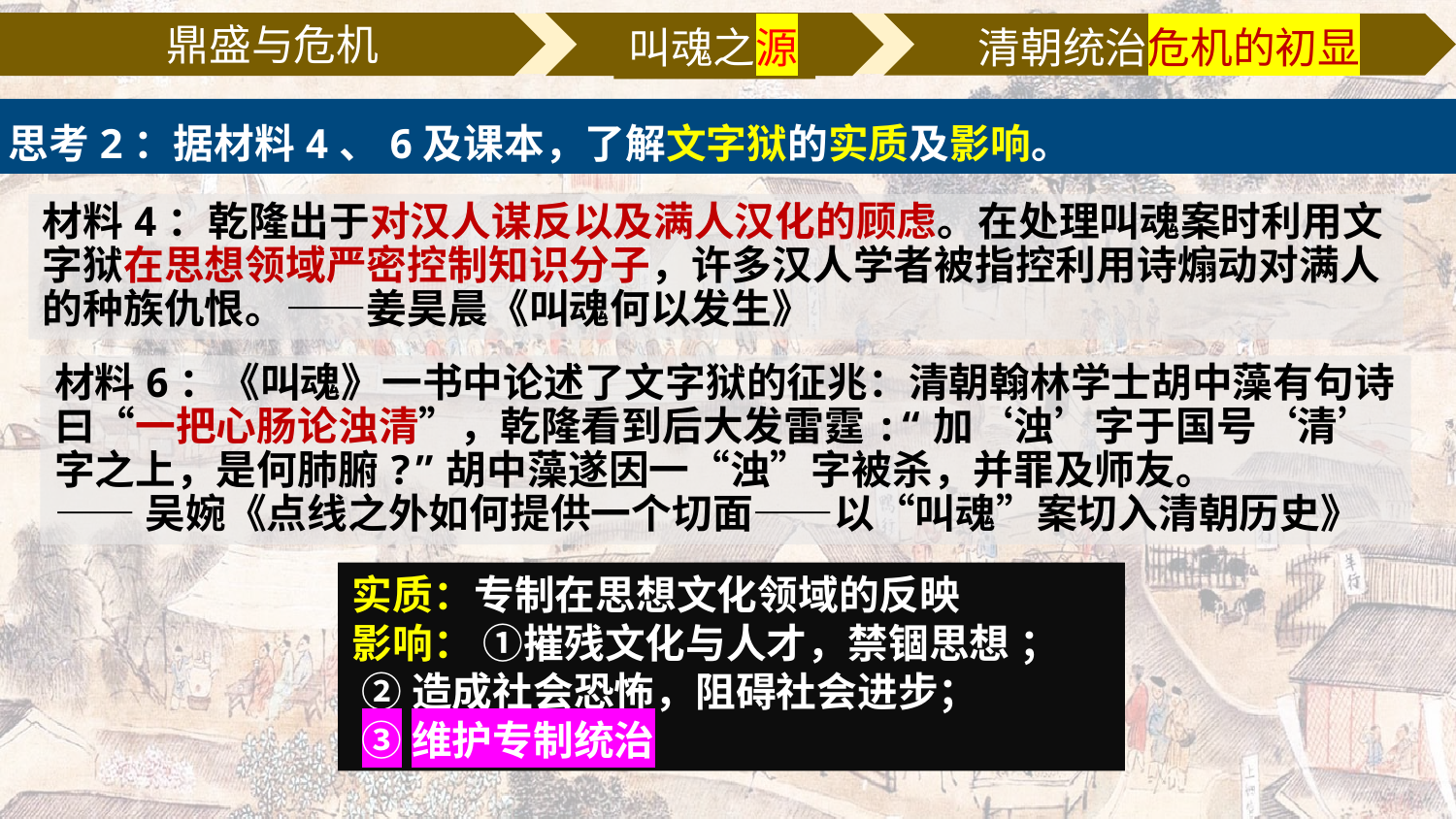

鼎盛与危机

叫魂之源

清朝统治危机的初显
思考2：据材料4、6及课本，了解文字狱的实质及影响。
材料4：乾隆出于对汉人谋反以及满人汉化的顾虑。在处理叫魂案时利用文字狱在思想领域严密控制知识分子，许多汉人学者被指控利用诗煽动对满人的种族仇恨。——姜昊晨《叫魂何以发生》
材料6：《叫魂》一书中论述了文字狱的征兆：清朝翰林学士胡中藻有句诗曰“一把心肠论浊清”，乾隆看到后大发雷霆:“加‘浊’字于国号‘清’字之上，是何肺腑?”胡中藻遂因一“浊”字被杀，并罪及师友。
——吴婉《点线之外如何提供一个切面——以“叫魂”案切入清朝历史》
实质：专制在思想文化领域的反映
影响： ①摧残文化与人才，禁锢思想 ；
 ②造成社会恐怖，阻碍社会进步；
 ③维护专制统治